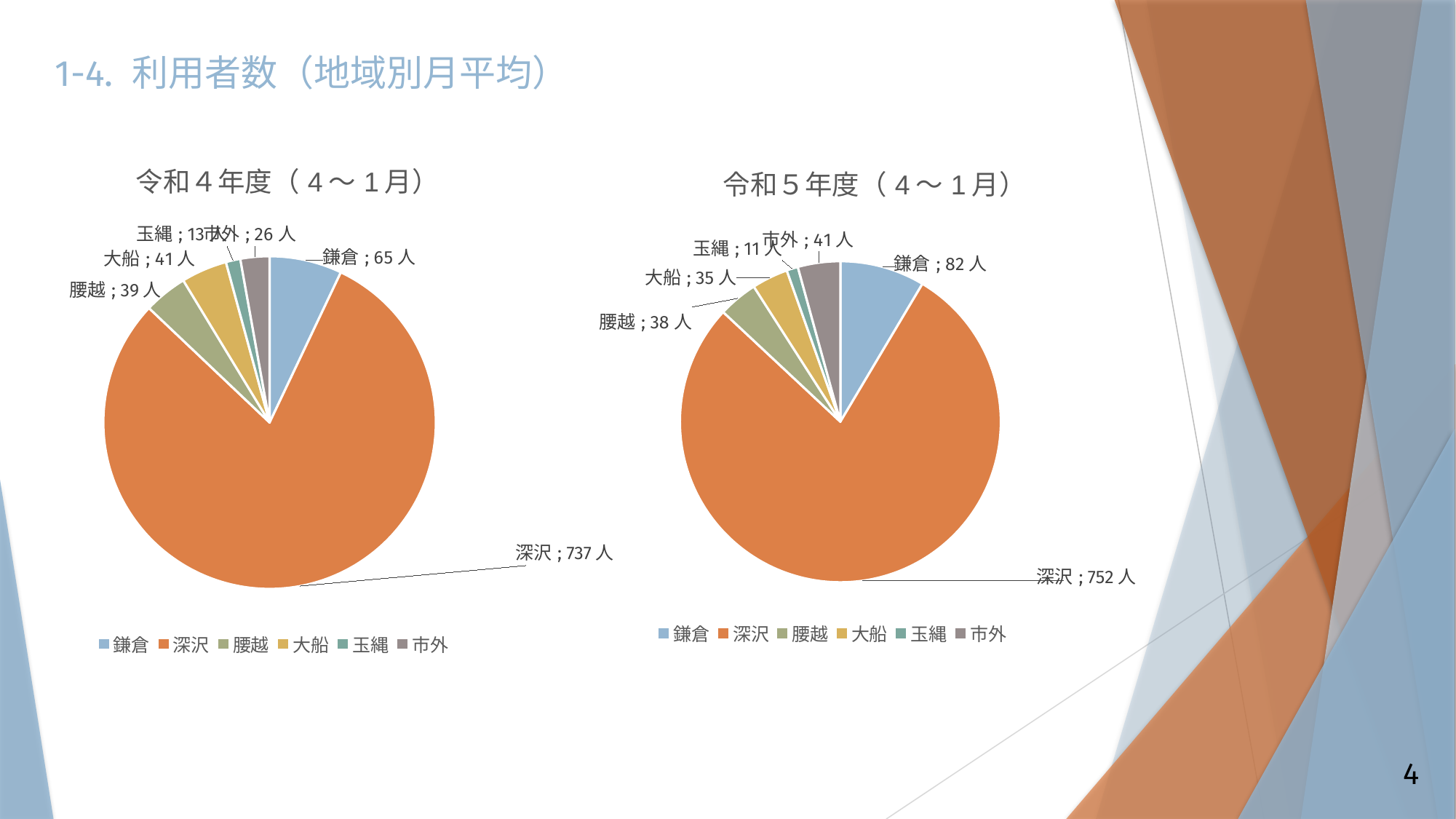

# 1-4. 利用者数（地域別月平均）

### Chart: 令和５年度（4～1月）

| Category | 令和５年度 |
|---|---|
| 鎌倉 | 82.0 |
| 深沢 | 752.0 |
| 腰越 | 38.0 |
| 大船 | 35.0 |
| 玉縄 | 11.0 |
| 市外 | 41.0 |

### Chart: 令和４年度（4～1月）

| Category | 令和４年度(4～1月) |
|---|---|
| 鎌倉 | 65.0 |
| 深沢 | 737.0 |
| 腰越 | 39.0 |
| 大船 | 41.0 |
| 玉縄 | 13.0 |
| 市外 | 26.0 |
4